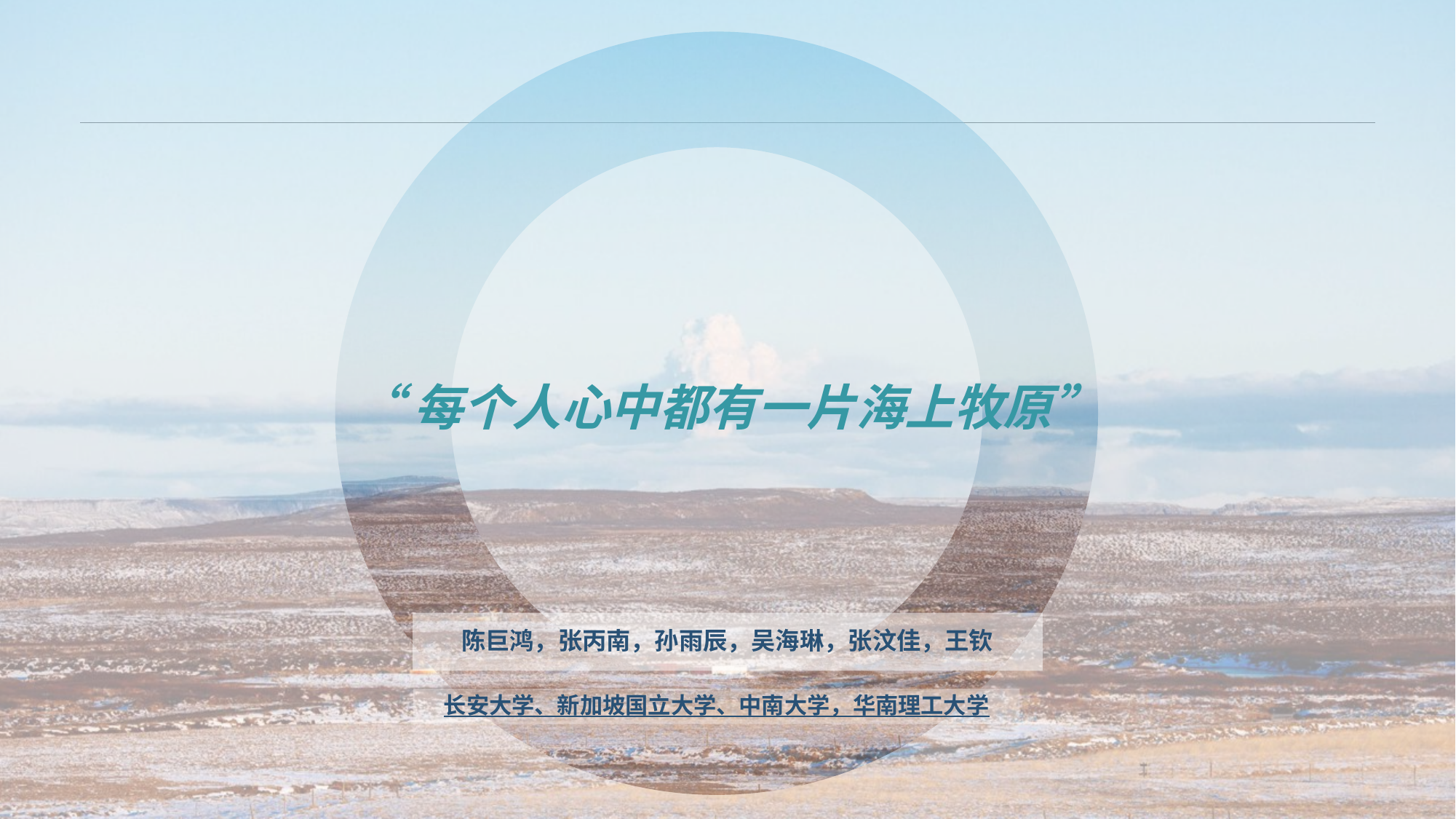

“每个人心中都有一片海上牧原”
陈巨鸿，张丙南，孙雨辰，吴海琳，张汶佳，王钦
长安大学、新加坡国立大学、中南大学，华南理工大学